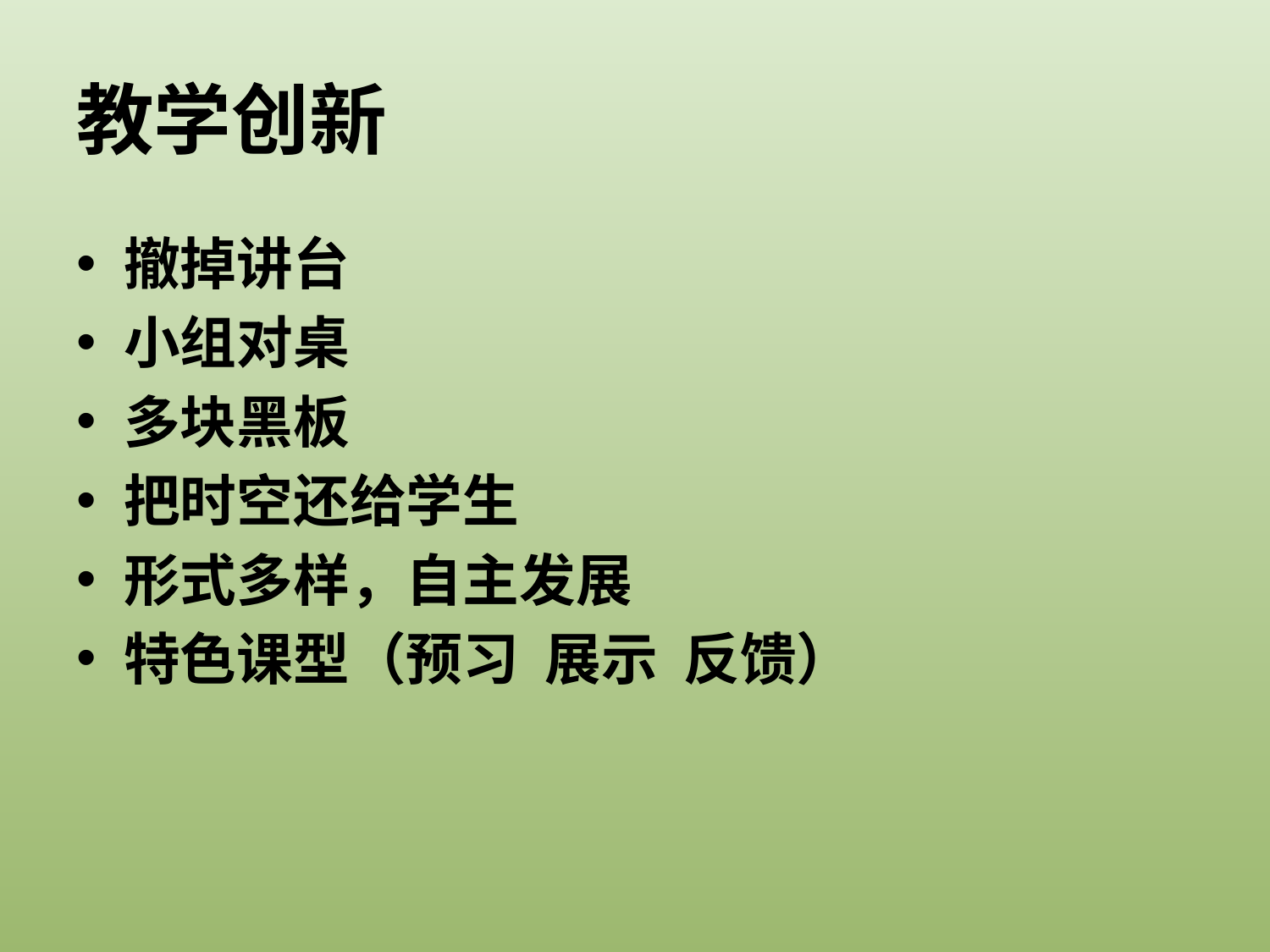

# 教学创新
撤掉讲台
小组对桌
多块黑板
把时空还给学生
形式多样，自主发展
特色课型（预习  展示  反馈）